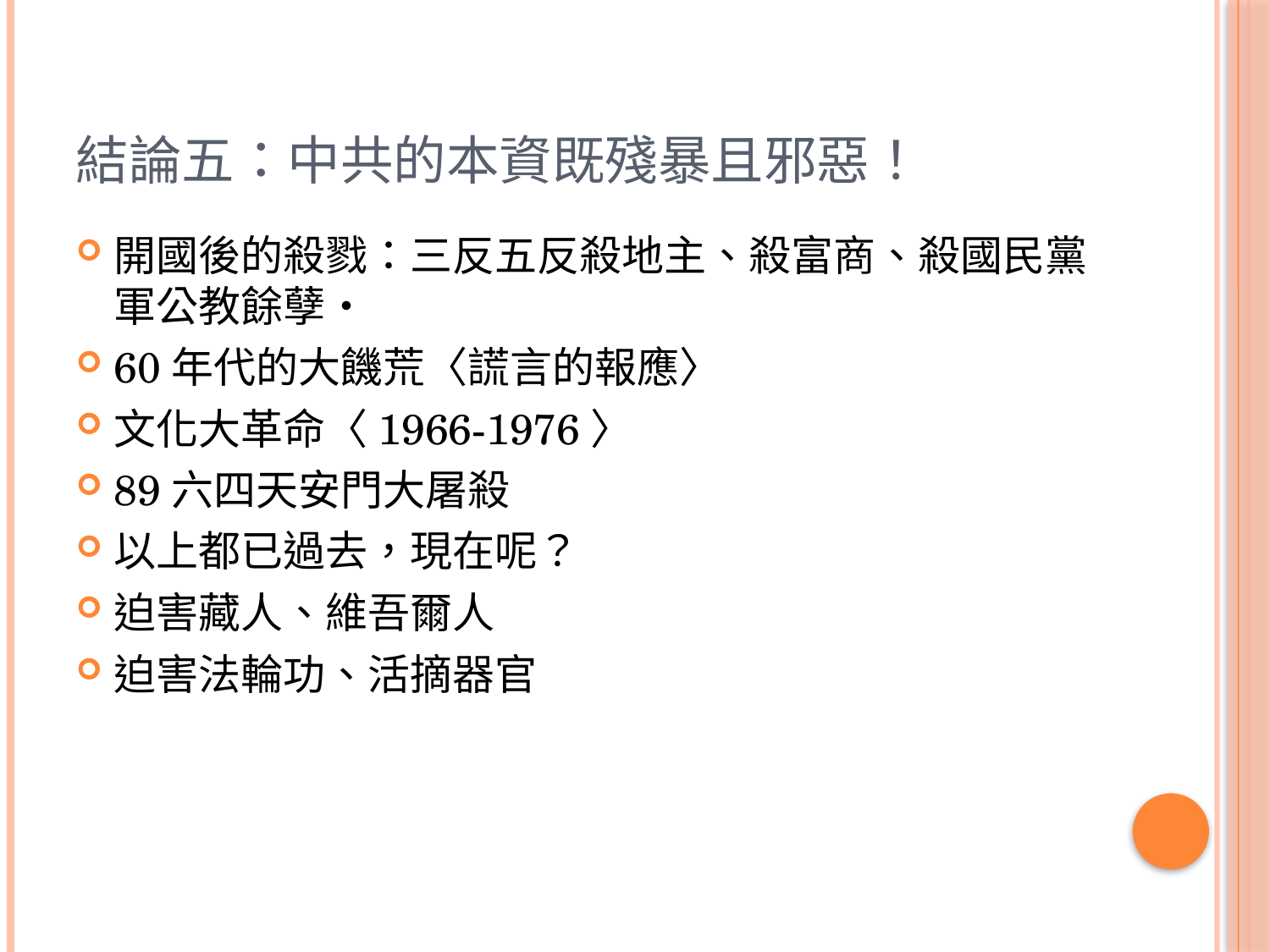

# 結論五：中共的本資既殘暴且邪惡！
開國後的殺戮：三反五反殺地主、殺富商、殺國民黨軍公教餘孽‧
60年代的大饑荒〈謊言的報應〉
文化大革命〈1966-1976〉
89六四天安門大屠殺
以上都已過去，現在呢？
迫害藏人、維吾爾人
迫害法輪功、活摘器官